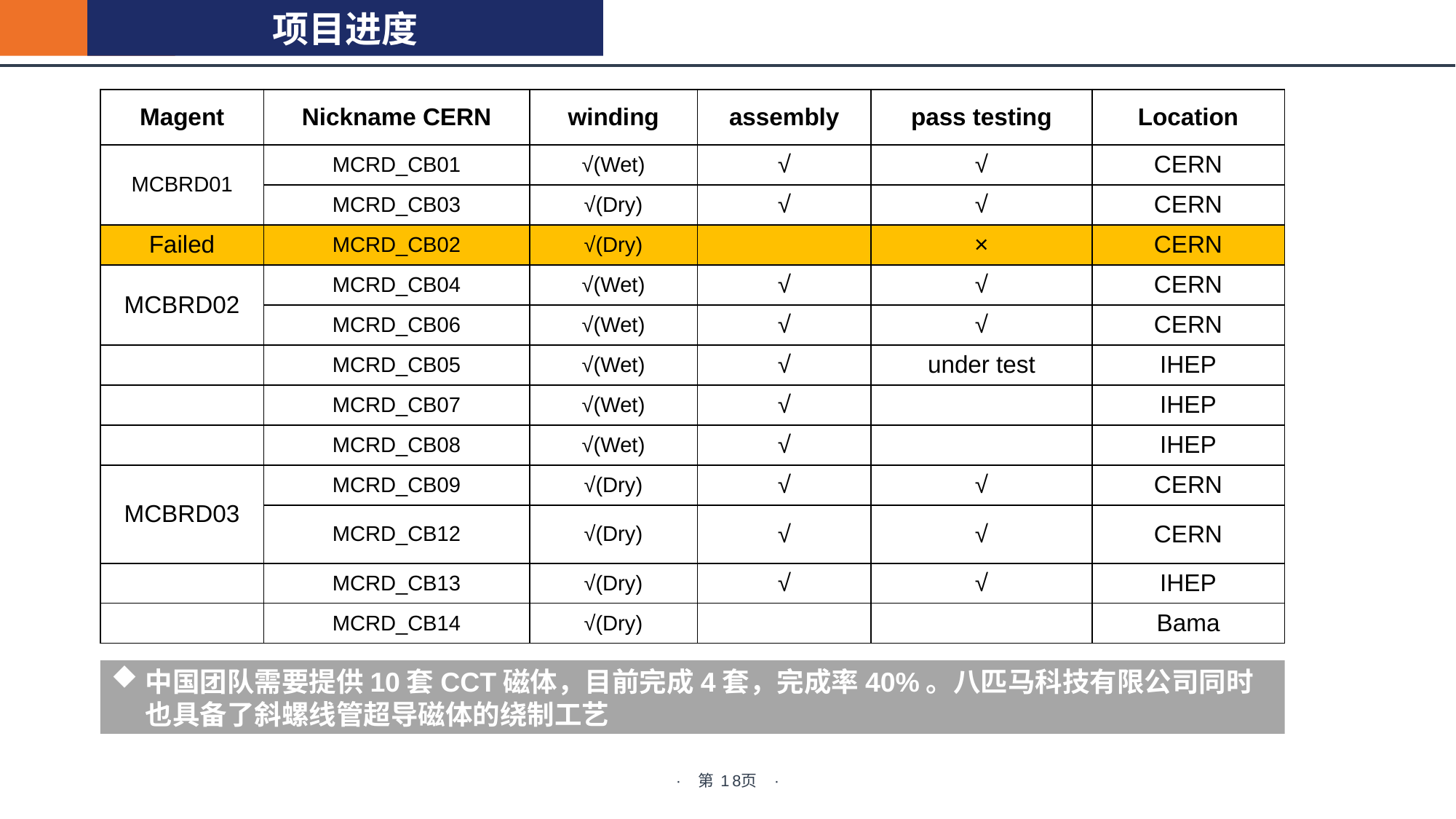

项目进度
| Magent | Nickname CERN | winding | assembly | pass testing | Location |
| --- | --- | --- | --- | --- | --- |
| MCBRD01 | MCRD\_CB01 | √(Wet) | √ | √ | CERN |
|  | MCRD\_CB03 | √(Dry) | √ | √ | CERN |
| Failed | MCRD\_CB02 | √(Dry) |  | × | CERN |
| MCBRD02 | MCRD\_CB04 | √(Wet) | √ | √ | CERN |
|  | MCRD\_CB06 | √(Wet) | √ | √ | CERN |
|  | MCRD\_CB05 | √(Wet) | √ | under test | IHEP |
|  | MCRD\_CB07 | √(Wet) | √ |  | IHEP |
|  | MCRD\_CB08 | √(Wet) | √ |  | IHEP |
| MCBRD03 | MCRD\_CB09 | √(Dry) | √ | √ | CERN |
|  | MCRD\_CB12 | √(Dry) | √ | √ | CERN |
|  | MCRD\_CB13 | √(Dry) | √ | √ | IHEP |
|  | MCRD\_CB14 | √(Dry) |  |  | Bama |
中国团队需要提供10套CCT磁体，目前完成4套，完成率40%。八匹马科技有限公司同时也具备了斜螺线管超导磁体的绕制工艺
·   第18页   ·